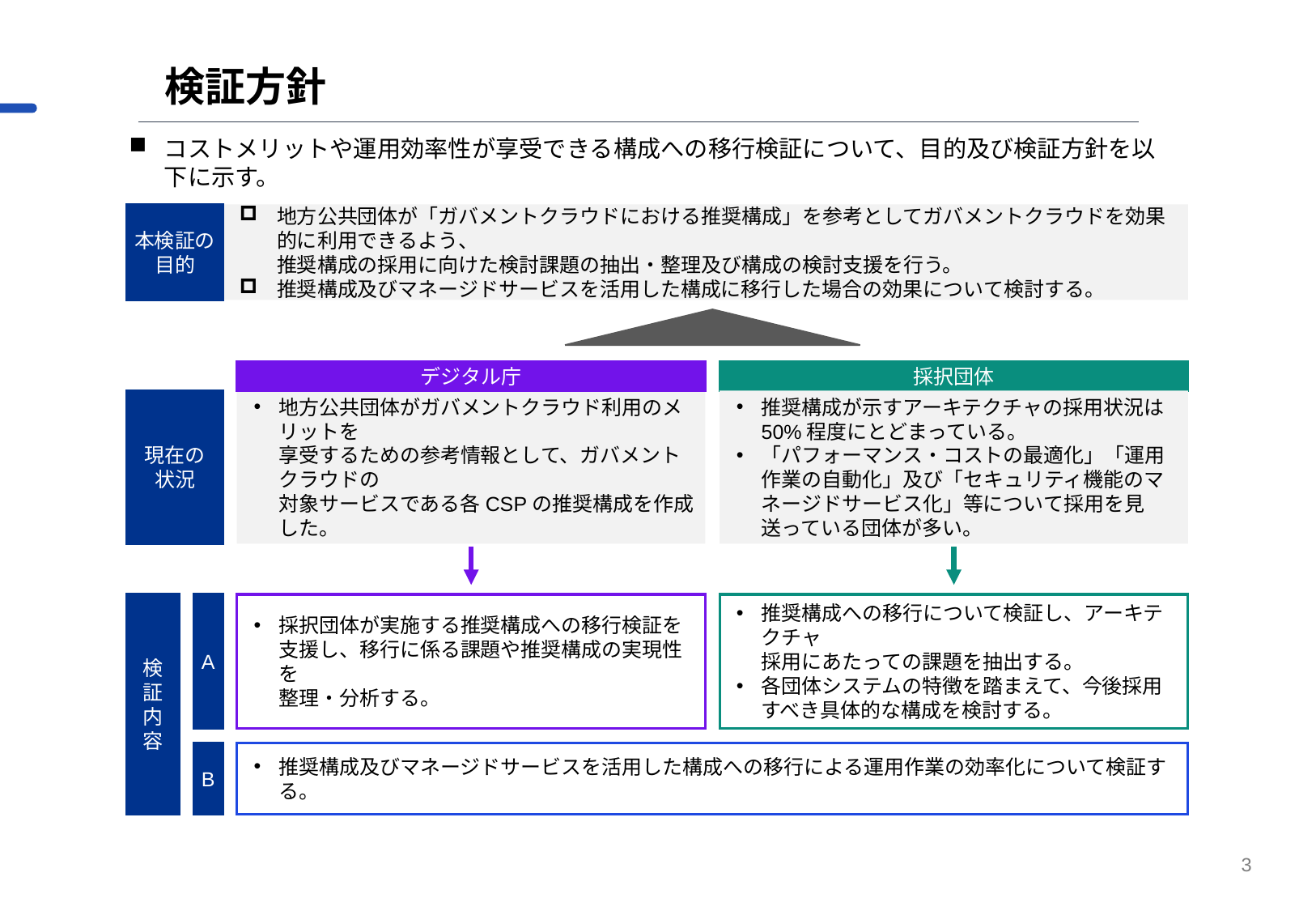

# 検証方針
コストメリットや運用効率性が享受できる構成への移行検証について、目的及び検証方針を以下に示す。
本検証の
目的
地方公共団体が「ガバメントクラウドにおける推奨構成」を参考としてガバメントクラウドを効果的に利用できるよう、
推奨構成の採用に向けた検討課題の抽出・整理及び構成の検討支援を行う。
推奨構成及びマネージドサービスを活用した構成に移行した場合の効果について検討する。

デジタル庁
採択団体
現在の
状況
地方公共団体がガバメントクラウド利用のメリットを
享受するための参考情報として、ガバメントクラウドの
対象サービスである各CSPの推奨構成を作成した。
推奨構成が示すアーキテクチャの採用状況は50%程度にとどまっている。
「パフォーマンス・コストの最適化」「運用作業の自動化」及び「セキュリティ機能のマネージドサービス化」等について採用を見送っている団体が多い。
検証
内容
A
採択団体が実施する推奨構成への移行検証を
支援し、移行に係る課題や推奨構成の実現性を
整理・分析する。
推奨構成への移行について検証し、アーキテクチャ
採用にあたっての課題を抽出する。
各団体システムの特徴を踏まえて、今後採用すべき具体的な構成を検討する。
B
推奨構成及びマネージドサービスを活用した構成への移行による運用作業の効率化について検証する。
3